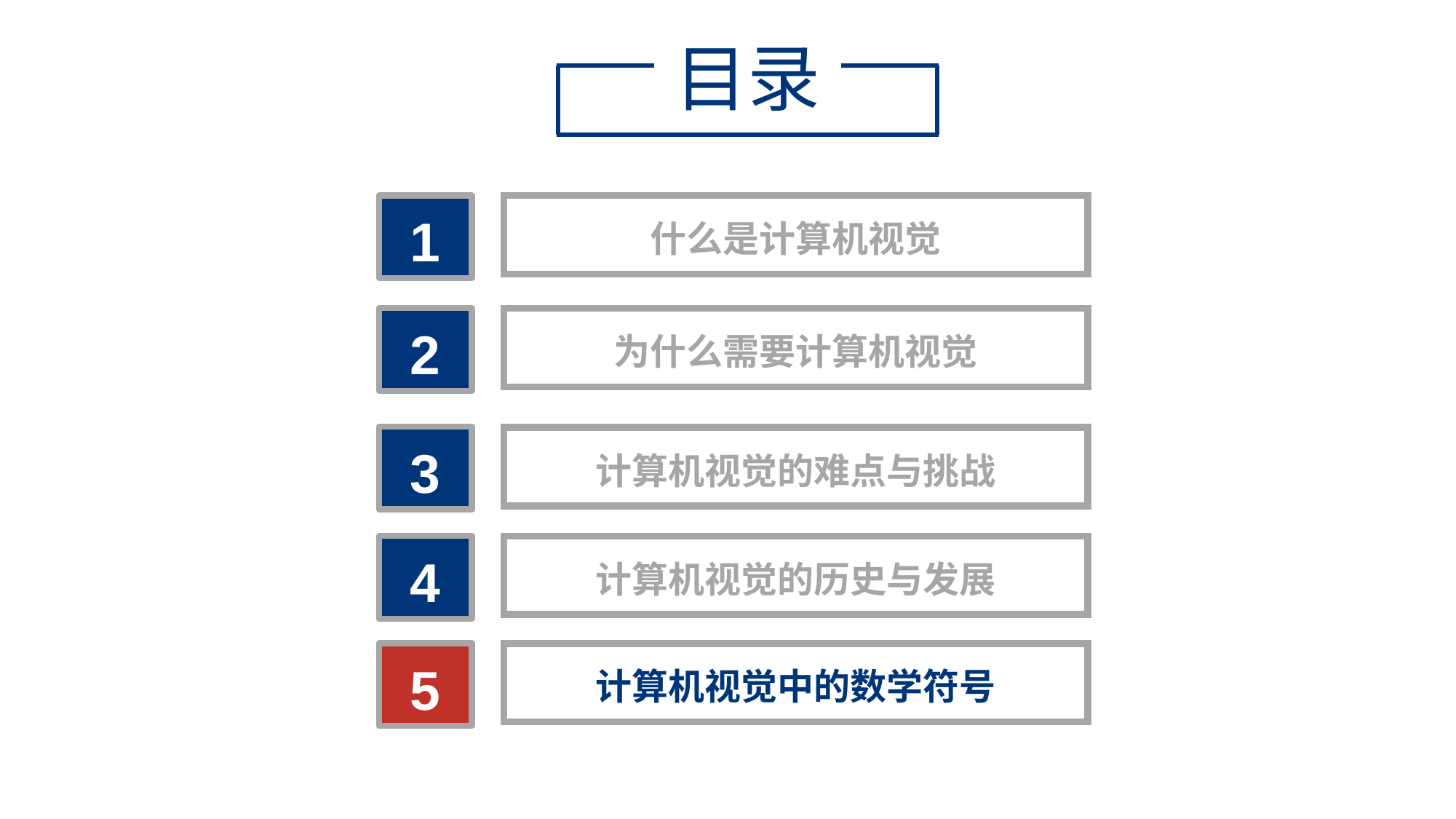

目录
1

什么是计算机视觉
2

为什么需要计算机视觉
3

计算机视觉的难点与挑战
4

计算机视觉的历史与发展
5

计算机视觉中的数学符号